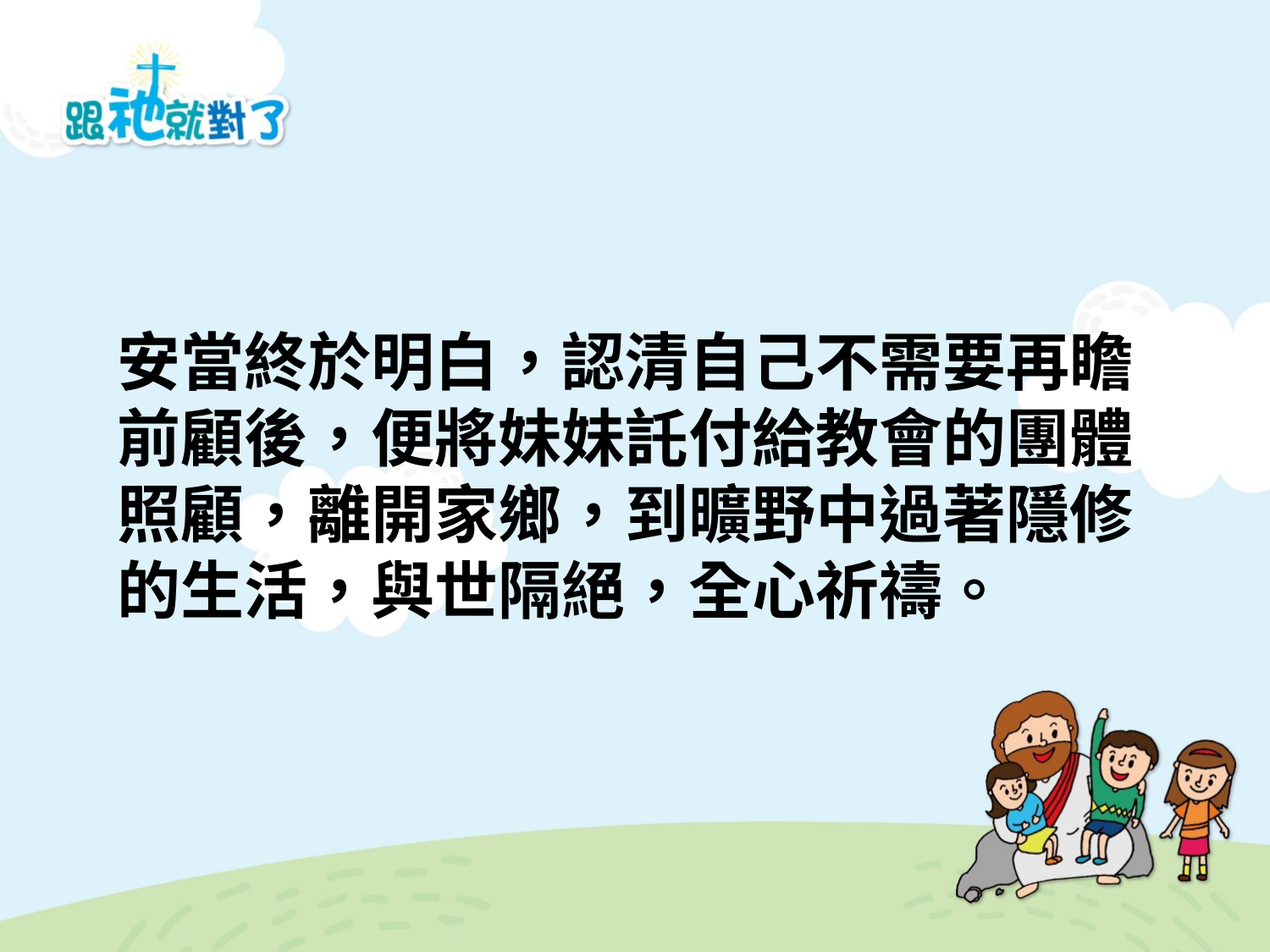

安當終於明白，認清自己不需要再瞻前顧後，便將妹妹託付給教會的團體照顧，離開家鄉，到曠野中過著隱修的生活，與世隔絕，全心祈禱。